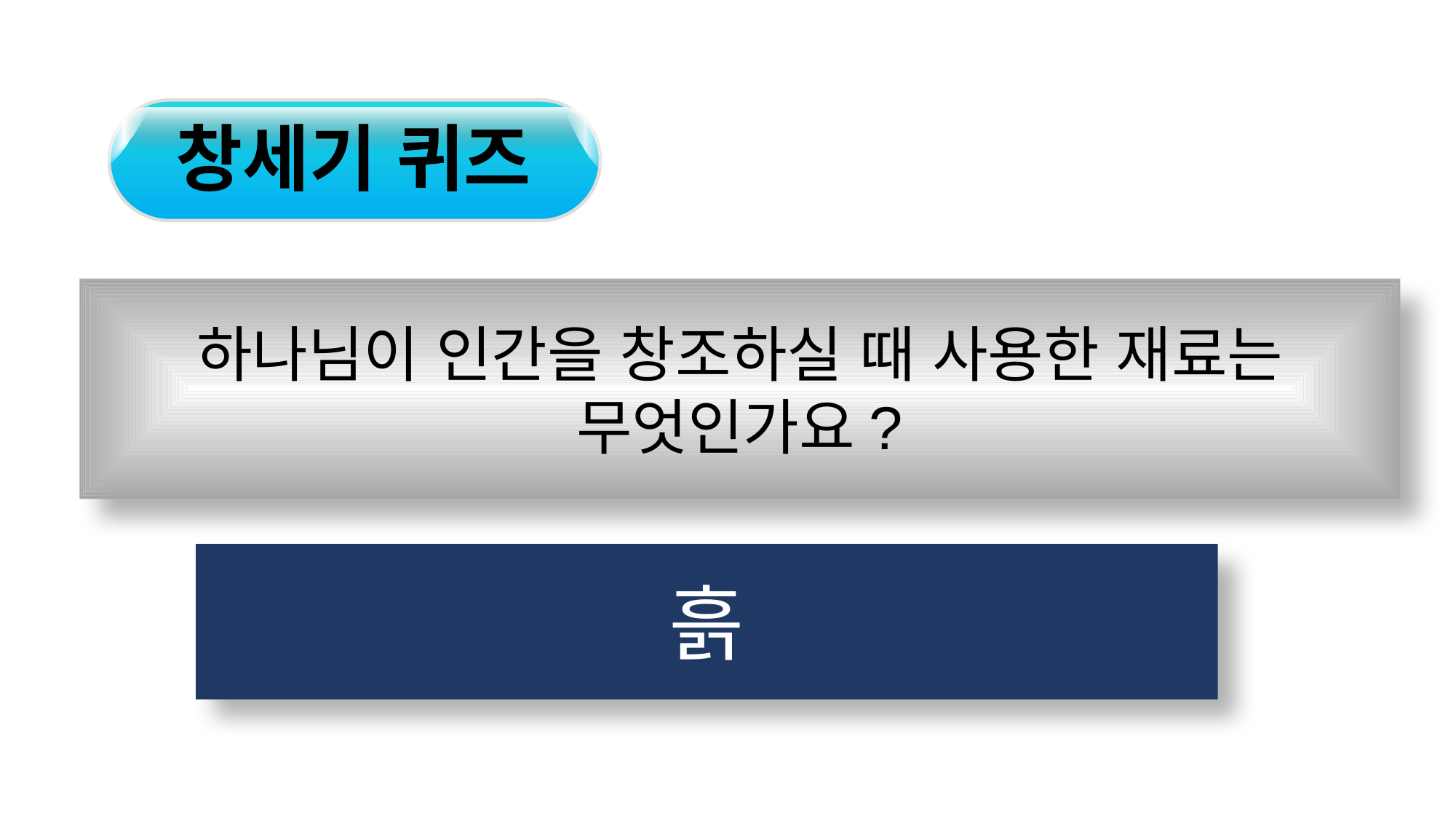

#

창세기 퀴즈
하나님이 인간을 창조하실 때 사용한 재료는 무엇인가요?

흙